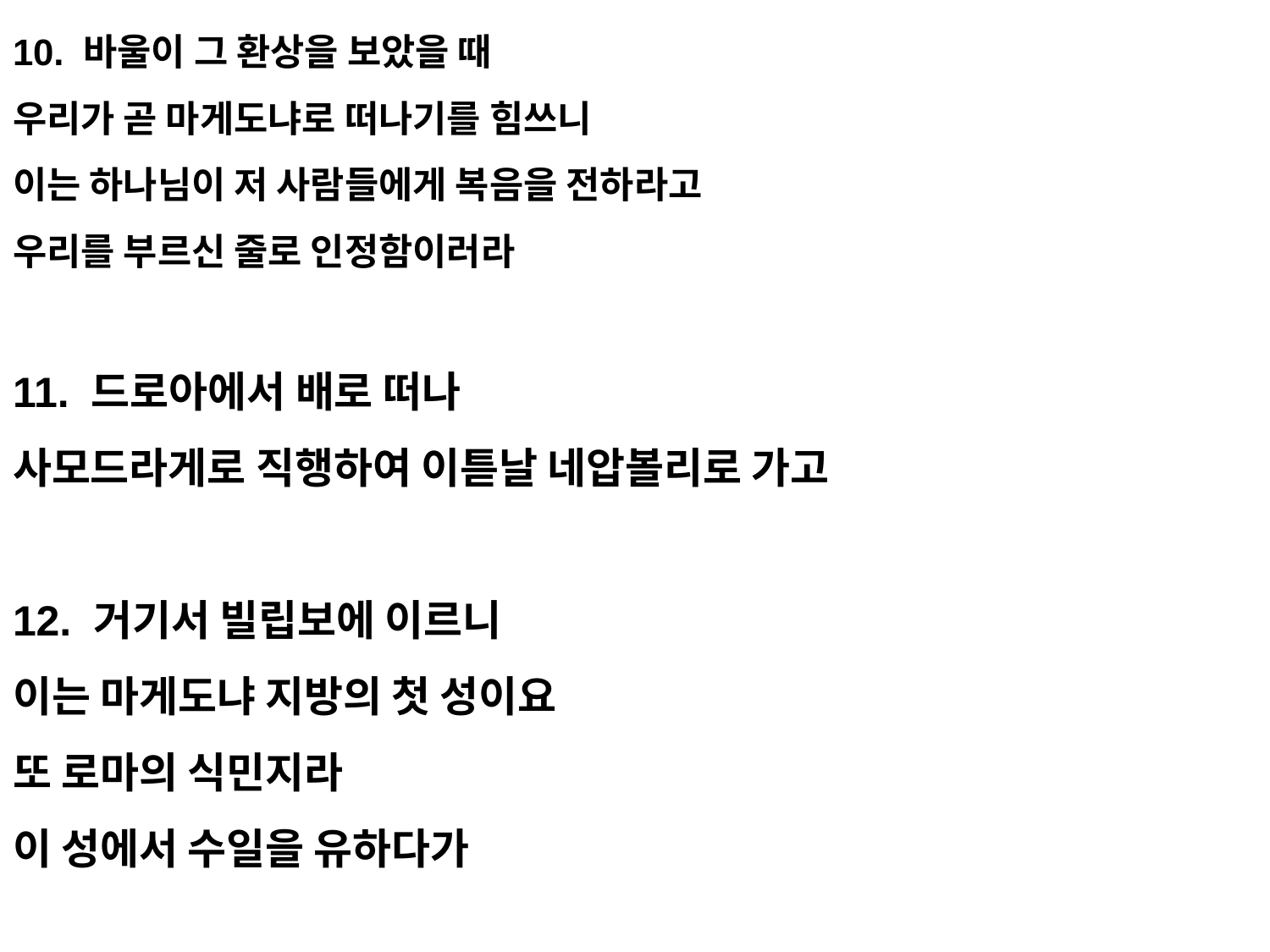

10. 바울이 그 환상을 보았을 때
우리가 곧 마게도냐로 떠나기를 힘쓰니
이는 하나님이 저 사람들에게 복음을 전하라고
우리를 부르신 줄로 인정함이러라

11. 드로아에서 배로 떠나
사모드라게로 직행하여 이튿날 네압볼리로 가고

12. 거기서 빌립보에 이르니
이는 마게도냐 지방의 첫 성이요
또 로마의 식민지라
이 성에서 수일을 유하다가
#